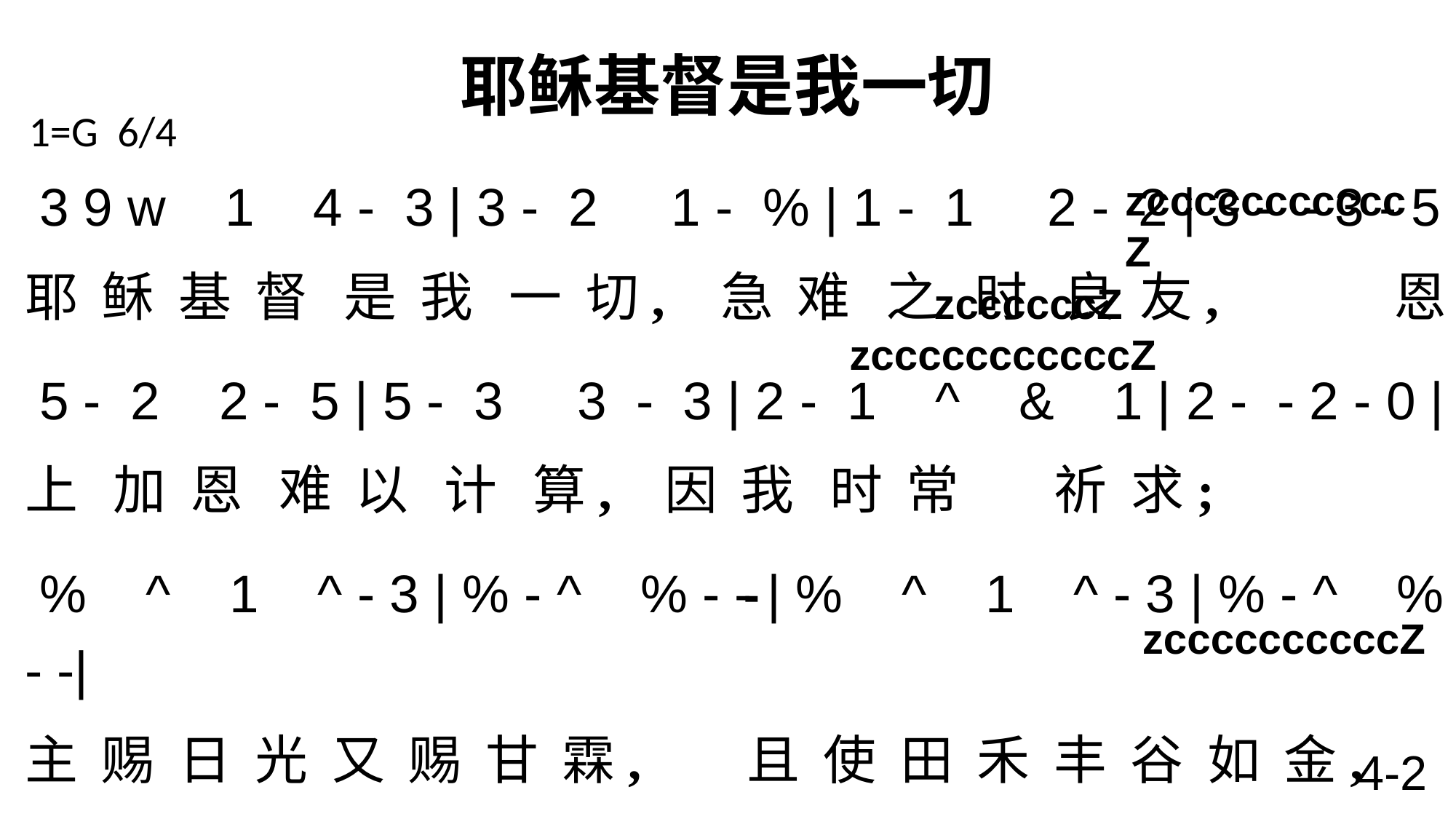

# 耶稣基督是我一切
1=G  6/4
    zcccccccccccZ
 3 9 w    1    4 -  3 | 3 -  2     1 -  % | 1 -  1     2 -  2 | 3 -  - 3 - 5 |
耶  稣  基  督   是  我   一  切,   急  难   之   时   良  友,           恩
 5 -  2    2 -  5 | 5 -  3     3  -  3 | 2 -  1    ^    &    1 | 2 -  - 2 - 0 |
上   加  恩   难  以   计   算,   因  我   时  常        祈  求;
 %    ^    1    ^ - 3 | % - ^    % - - | %    ^    1    ^ - 3 | % - ^    % - -|
主  赐  日  光  又  赐  甘  霖,       且  使  田  禾  丰  谷  如  金,
 1     1     1     1 - - |1     1     1     5 - - |1 -  - 2 -  -| 1 -  - 1 - 0\
日   光   甘   霖,      丰   谷   如   金,      祂      是        我      友。
        zccccccZ             zcccccccccccZ
-
     zccccccccccZ
4-2